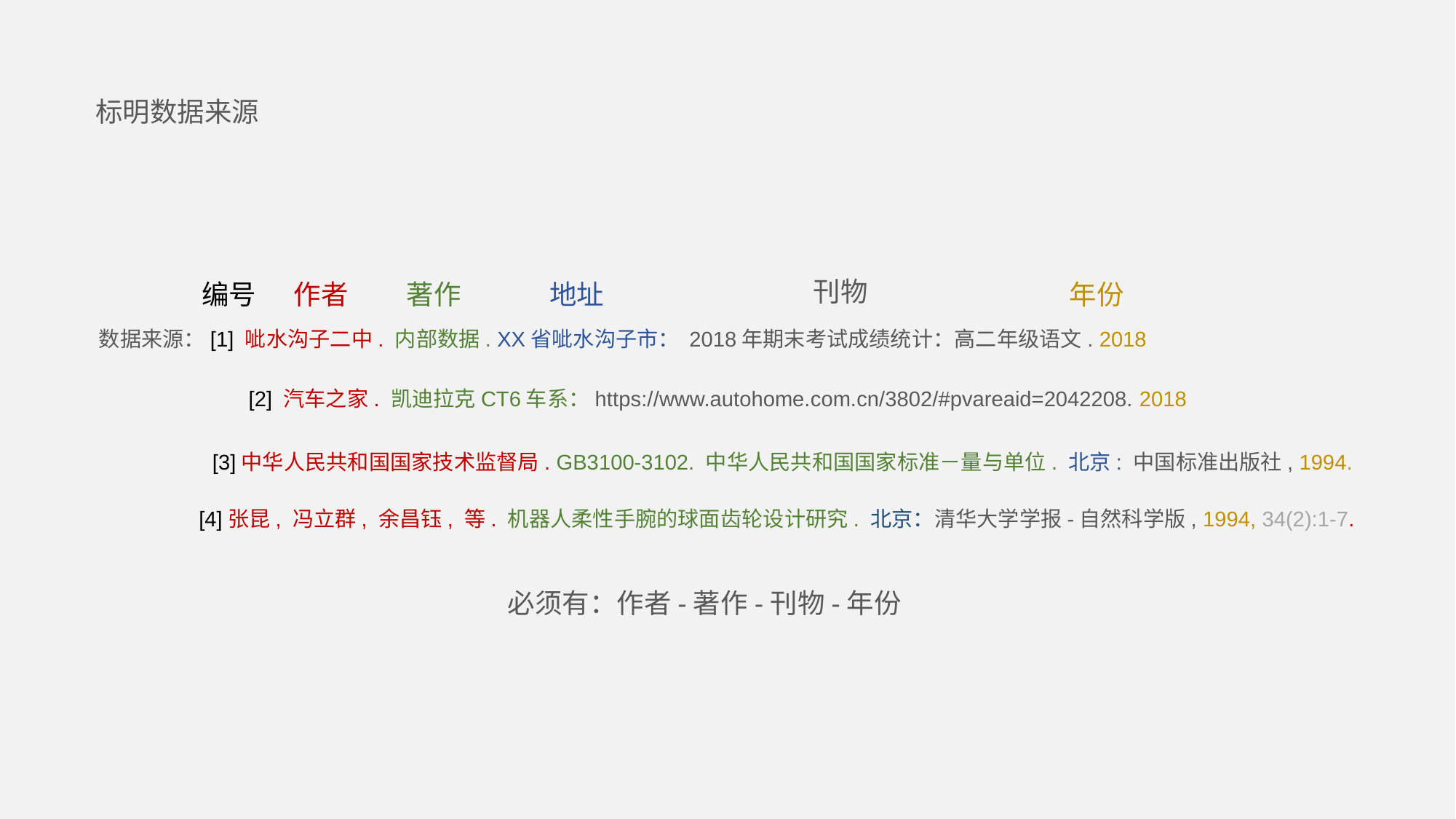

标明数据来源
刊物
编号
作者
著作
地址
年份
数据来源：[1] 呲水沟子二中. 内部数据. XX省呲水沟子市： 2018年期末考试成绩统计：高二年级语文. 2018
[2] 汽车之家. 凯迪拉克CT6车系：https://www.autohome.com.cn/3802/#pvareaid=2042208. 2018
[3]中华人民共和国国家技术监督局. GB3100-3102. 中华人民共和国国家标准－量与单位. 北京: 中国标准出版社, 1994.
[4]张昆, 冯立群, 余昌钰, 等. 机器人柔性手腕的球面齿轮设计研究. 北京：清华大学学报-自然科学版, 1994, 34(2):1-7.
必须有：作者-著作-刊物-年份